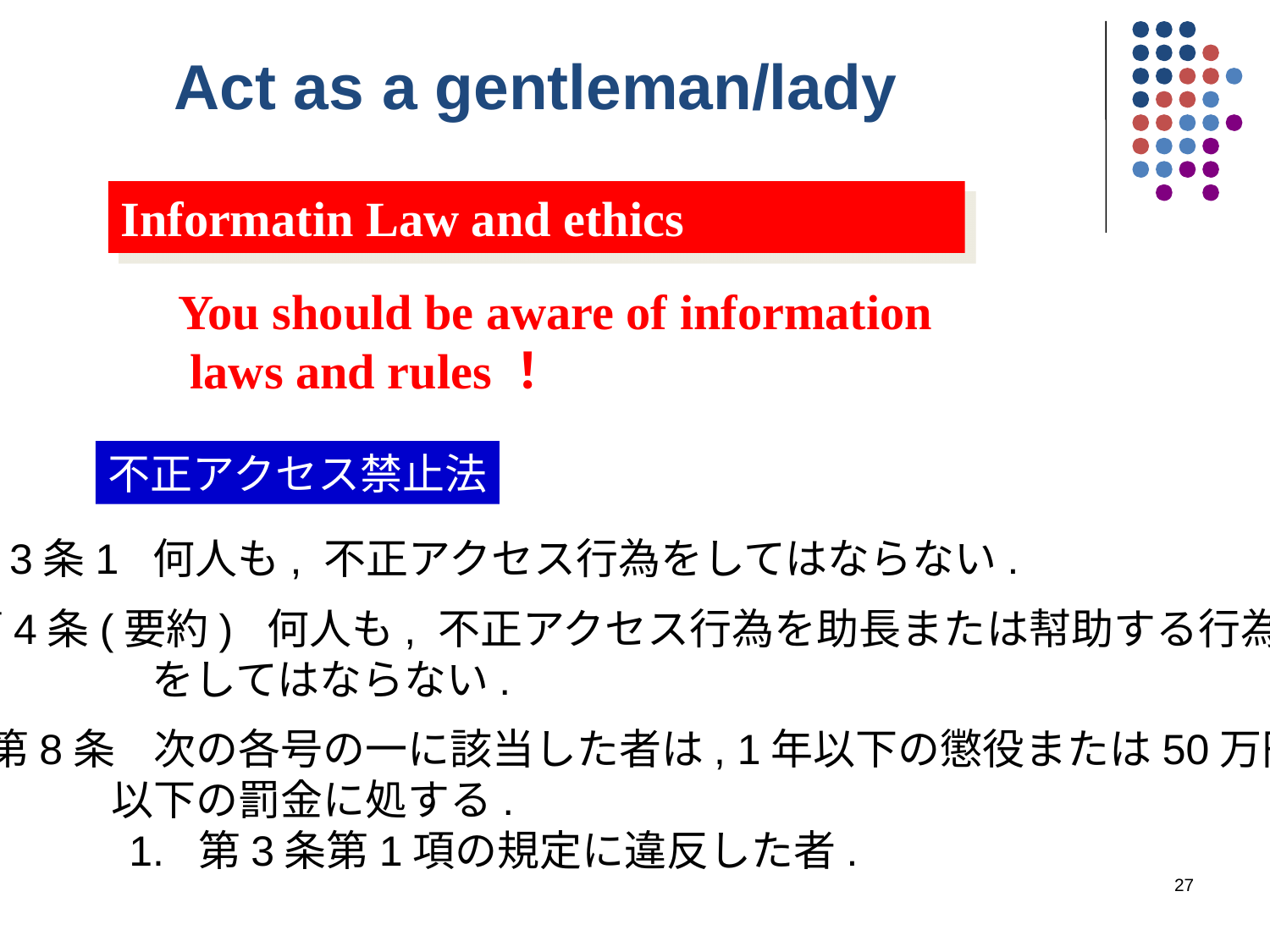

Act as a gentleman/lady
Informatin Law and ethics
You should be aware of information
 laws and rules！
不正アクセス禁止法
第3条1  何人も, 不正アクセス行為をしてはならない.
第4条(要約)  何人も, 不正アクセス行為を助長または幇助する行為
                   をしてはならない.
第8条    次の各号の一に該当した者は, 1年以下の懲役または50万円
            以下の罰金に処する.
            1.  第3条第1項の規定に違反した者.
27